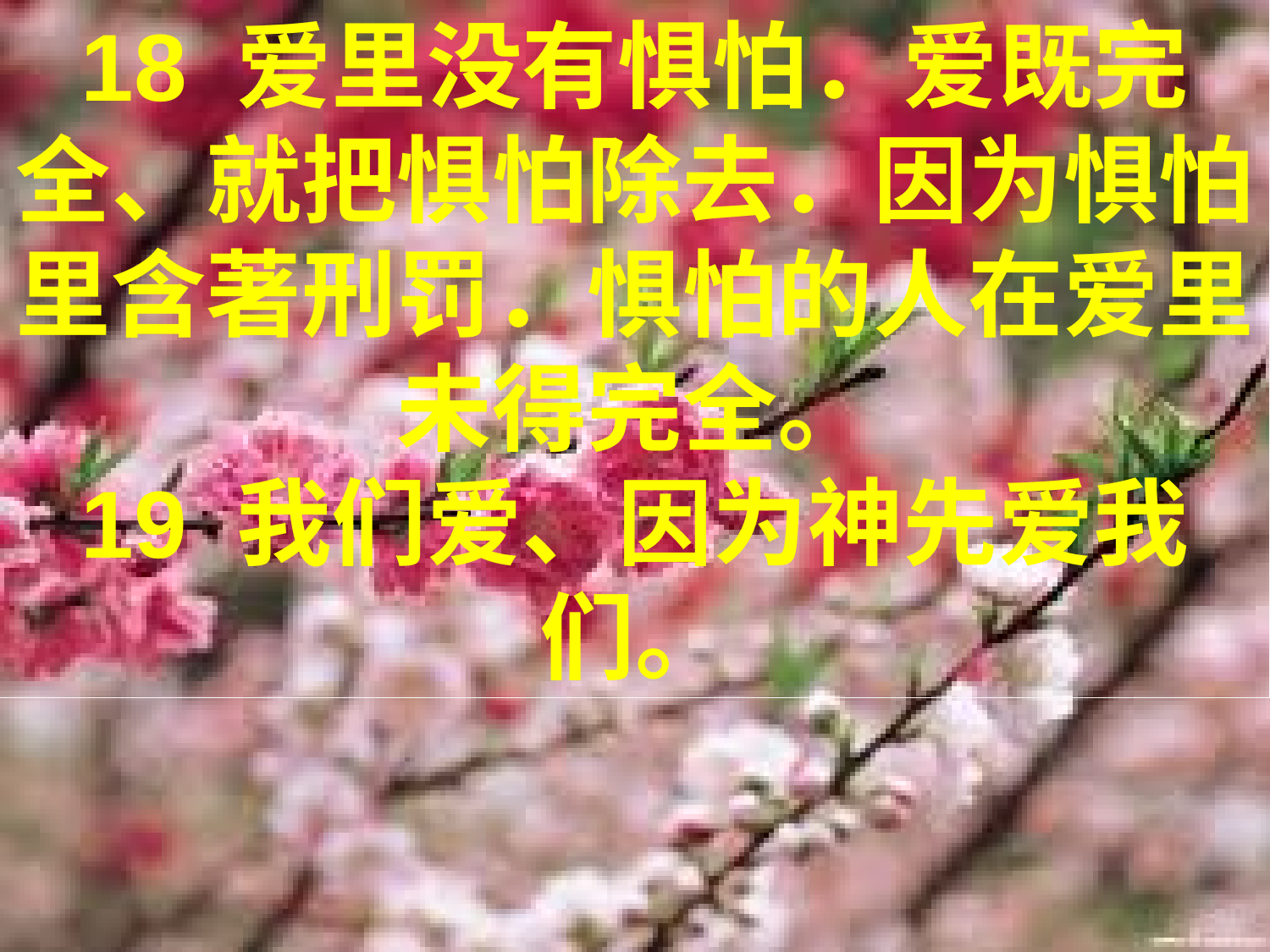

18 爱里没有惧怕．爱既完全、就把惧怕除去．因为惧怕里含著刑罚．惧怕的人在爱里未得完全。
19 我们爱、因为神先爱我们。